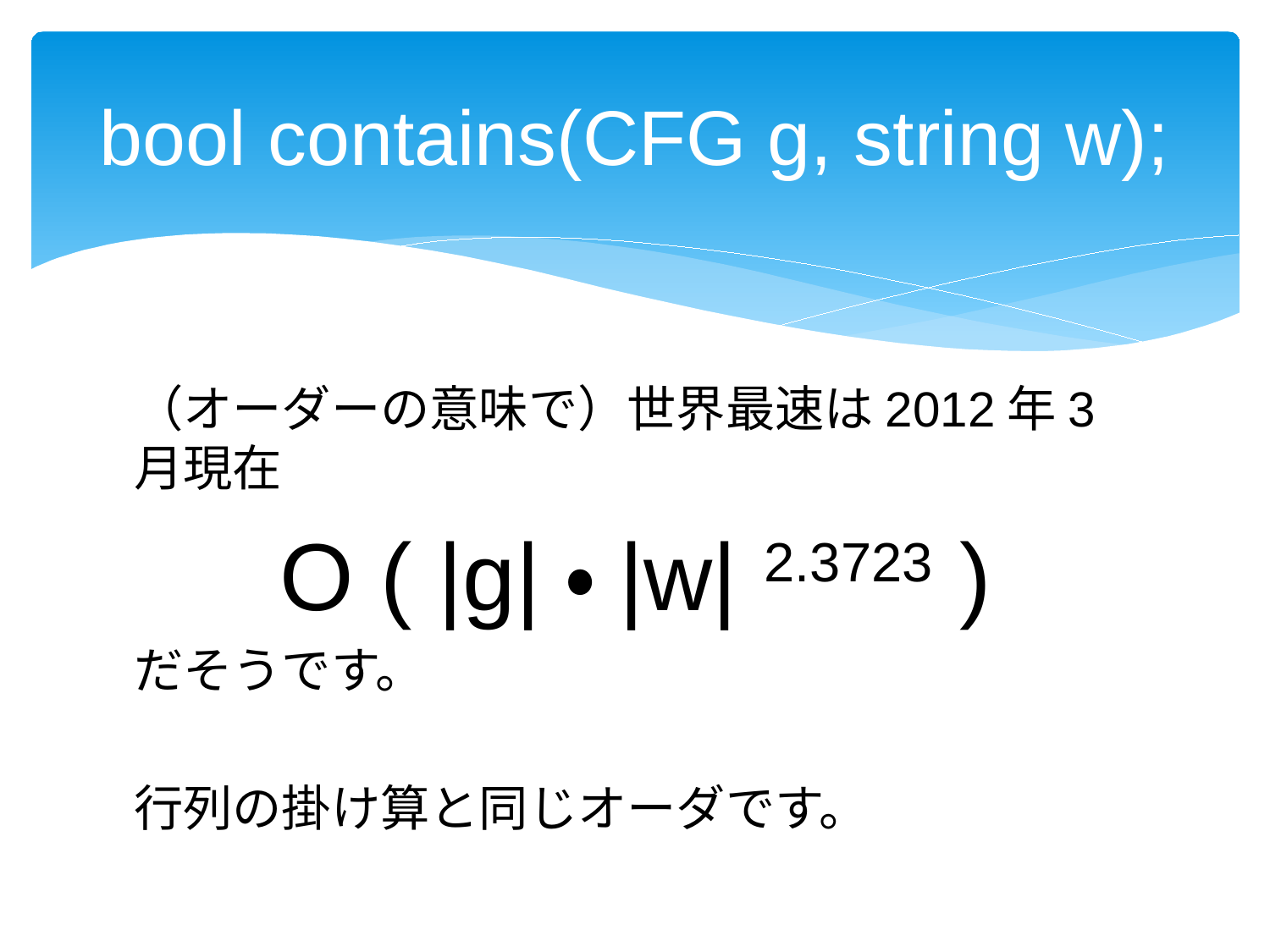

# bool contains(CFG g, string w);
（オーダーの意味で）世界最速は2012年3月現在
O ( |g|・|w| 2.3723 )
だそうです。

行列の掛け算と同じオーダです。